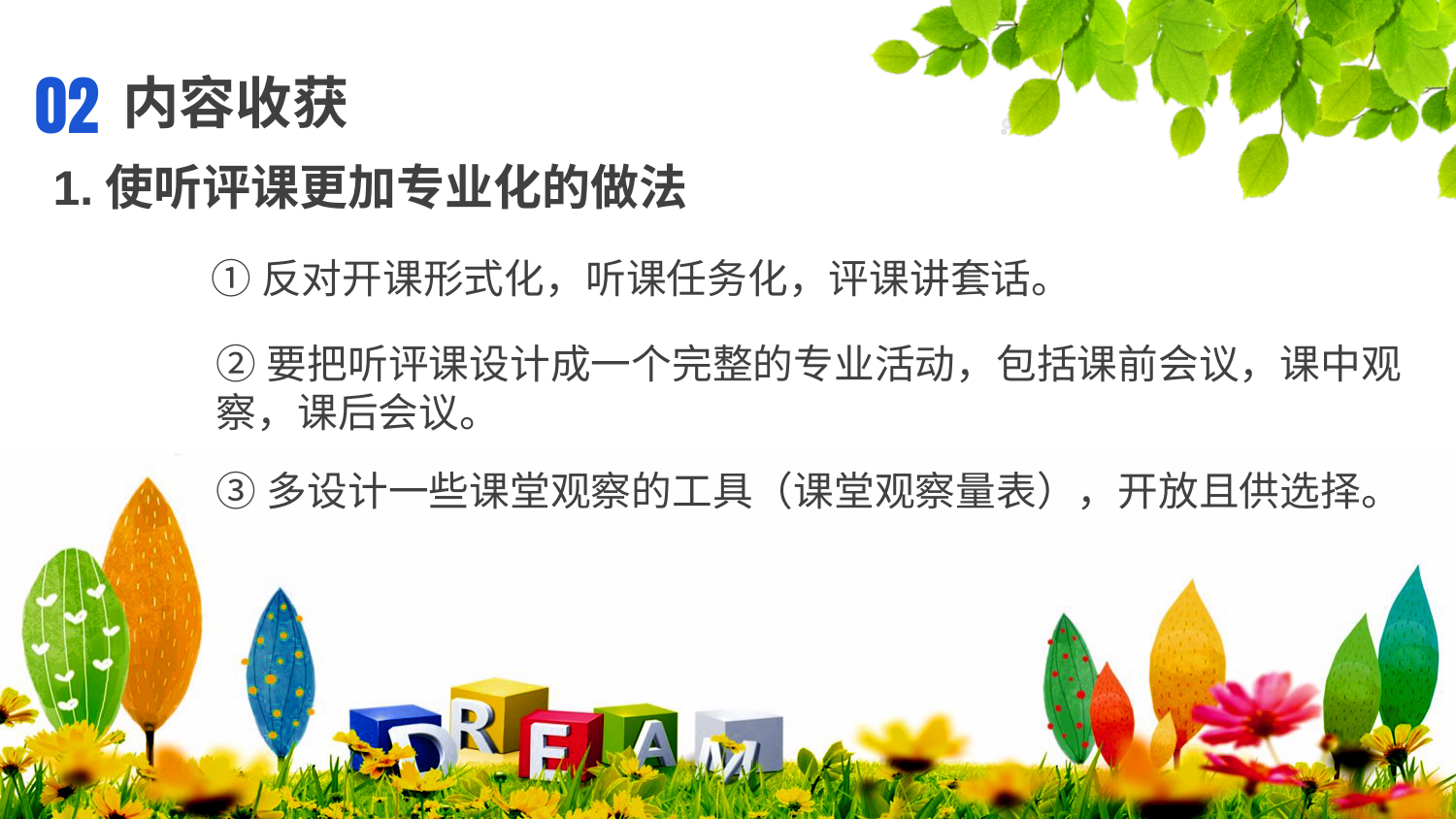

02
内容收获
1.使听评课更加专业化的做法
①反对开课形式化，听课任务化，评课讲套话。
②要把听评课设计成一个完整的专业活动，包括课前会议，课中观察，课后会议。
③多设计一些课堂观察的工具（课堂观察量表），开放且供选择。